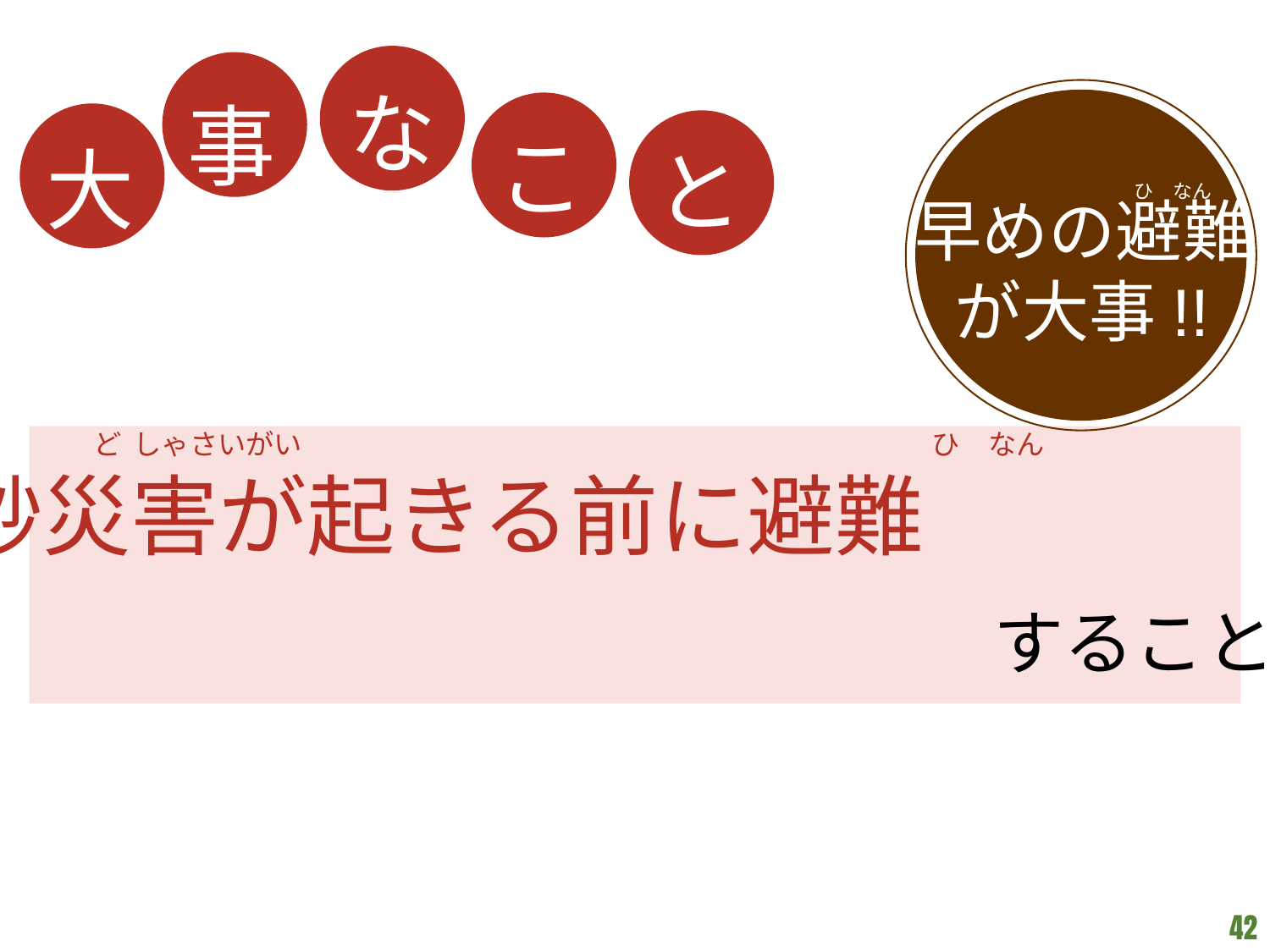

な

事

早めの避難
が大事!!
ひ　なん

こ

大

と

ど　しゃさいがい
ひ　なん
土砂災害が起きる前に避難
　　　　　　　　　　　　　　　　することです。
42